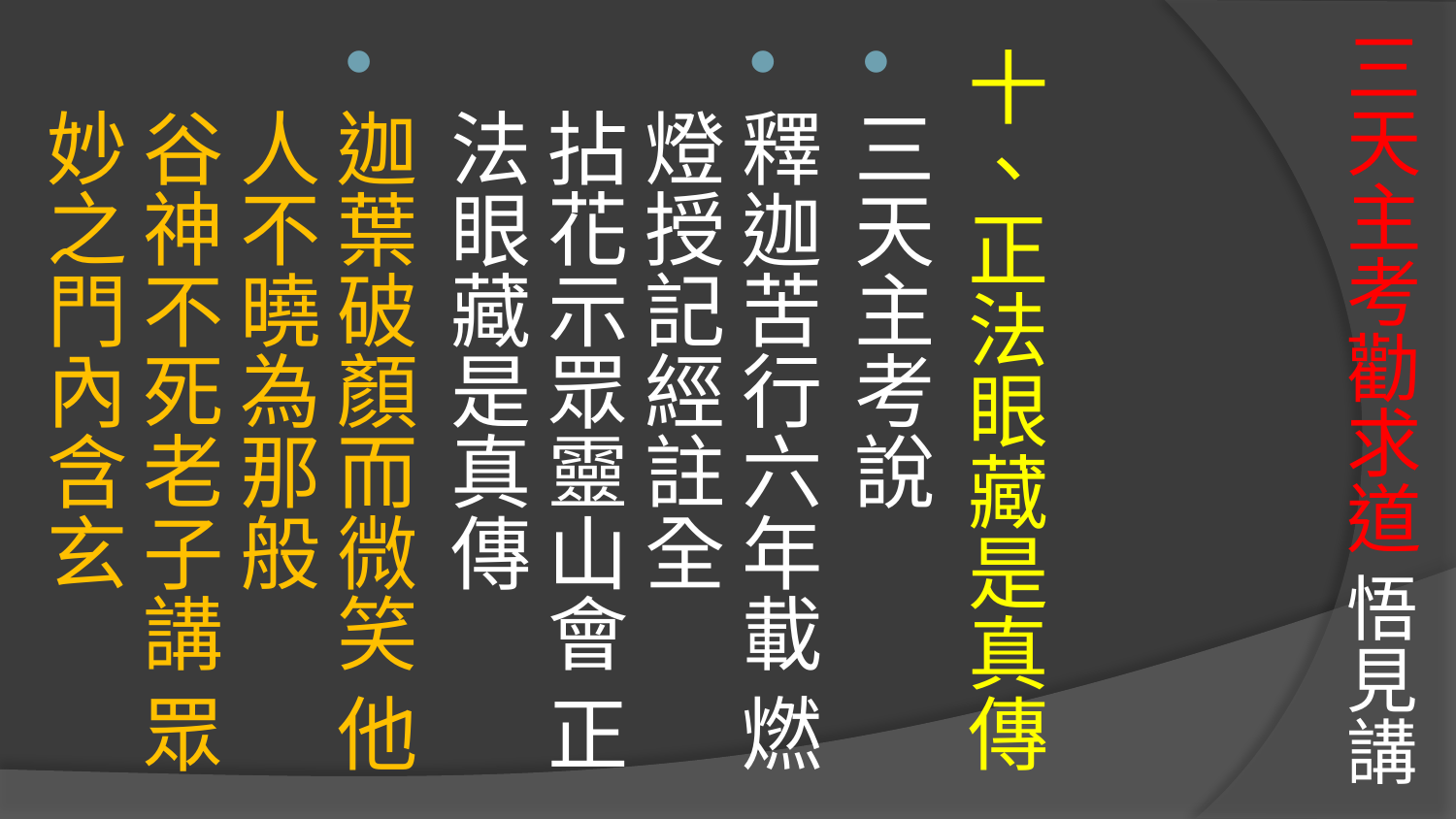

# 三天主考勸求道 悟見講
十、正法眼藏是真傳
三天主考說
釋迦苦行六年載 燃燈授記經註全
拈花示眾靈山會 正法眼藏是真傳
迦葉破顏而微笑 他人不曉為那般
谷神不死老子講 眾妙之門內含玄